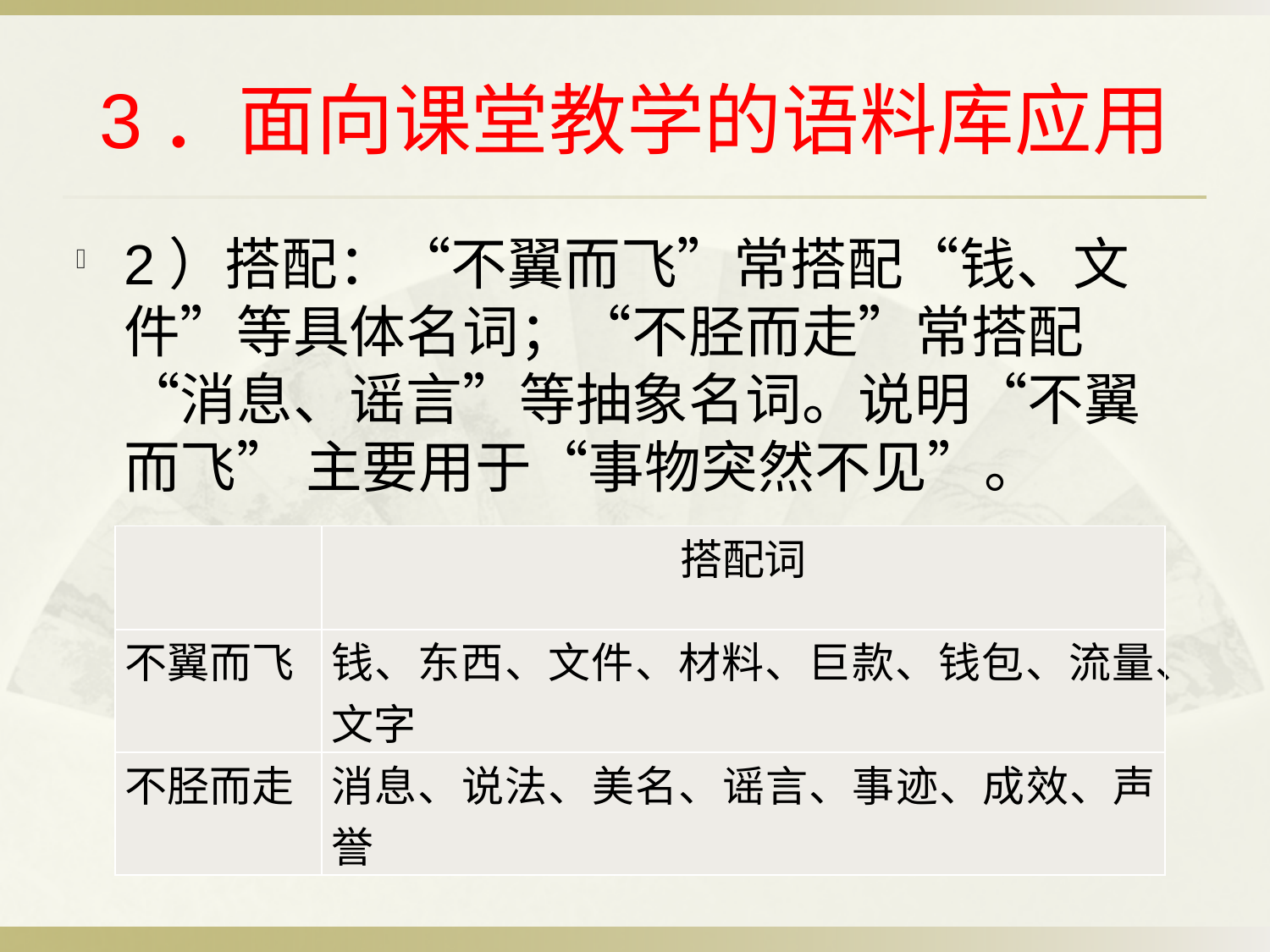

# 3．面向课堂教学的语料库应用
2）搭配：“不翼而飞”常搭配“钱、文件”等具体名词；“不胫而走”常搭配“消息、谣言”等抽象名词。说明“不翼而飞” 主要用于“事物突然不见”。

|  | 搭配词 |
| --- | --- |
| 不翼而飞 | 钱、东西、文件、材料、巨款、钱包、流量、文字 |
| 不胫而走 | 消息、说法、美名、谣言、事迹、成效、声誉 |